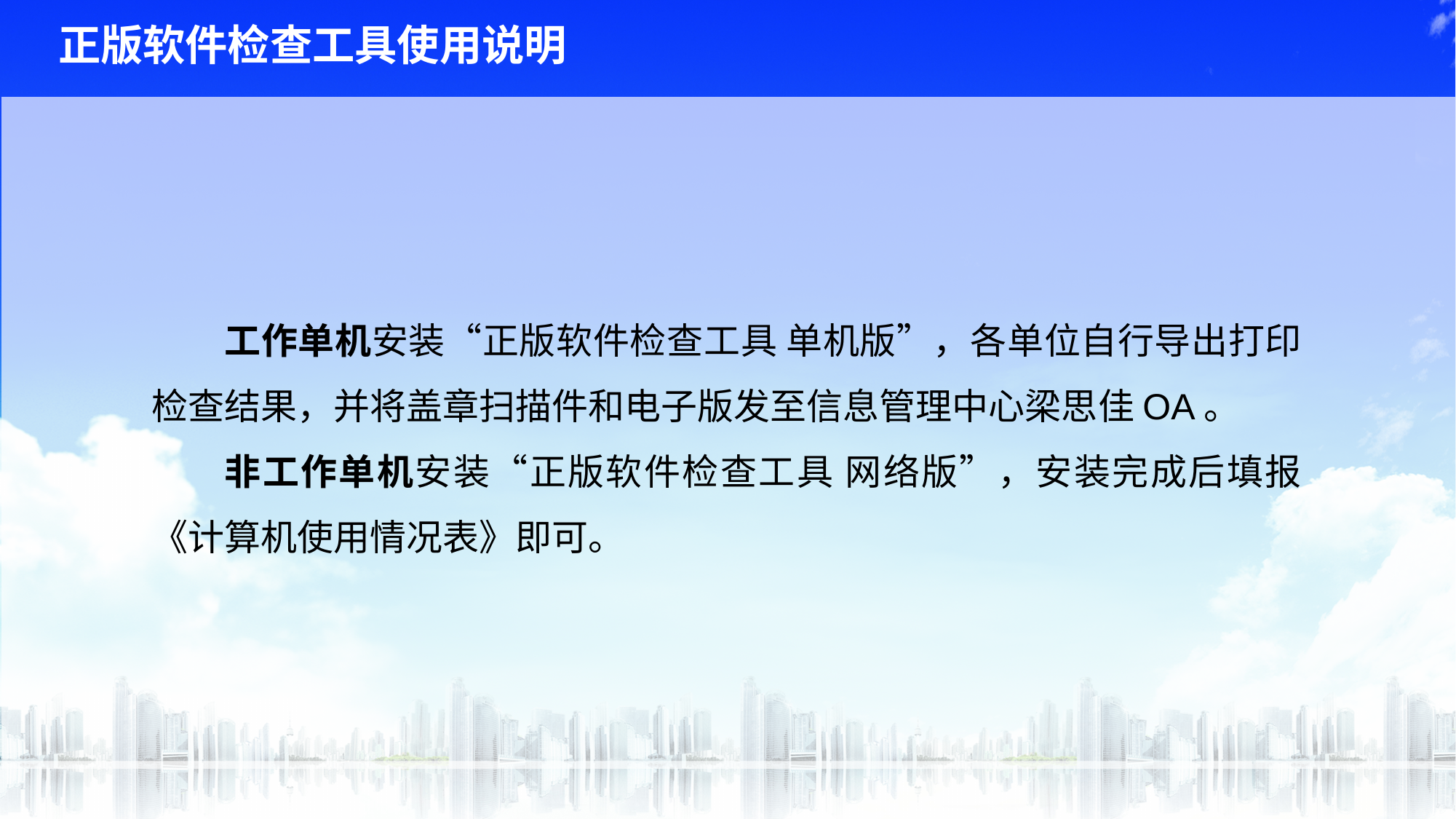

正版软件检查工具使用说明

工作单机安装“正版软件检查工具 单机版”，各单位自行导出打印检查结果，并将盖章扫描件和电子版发至信息管理中心梁思佳OA。
非工作单机安装“正版软件检查工具 网络版”，安装完成后填报《计算机使用情况表》即可。